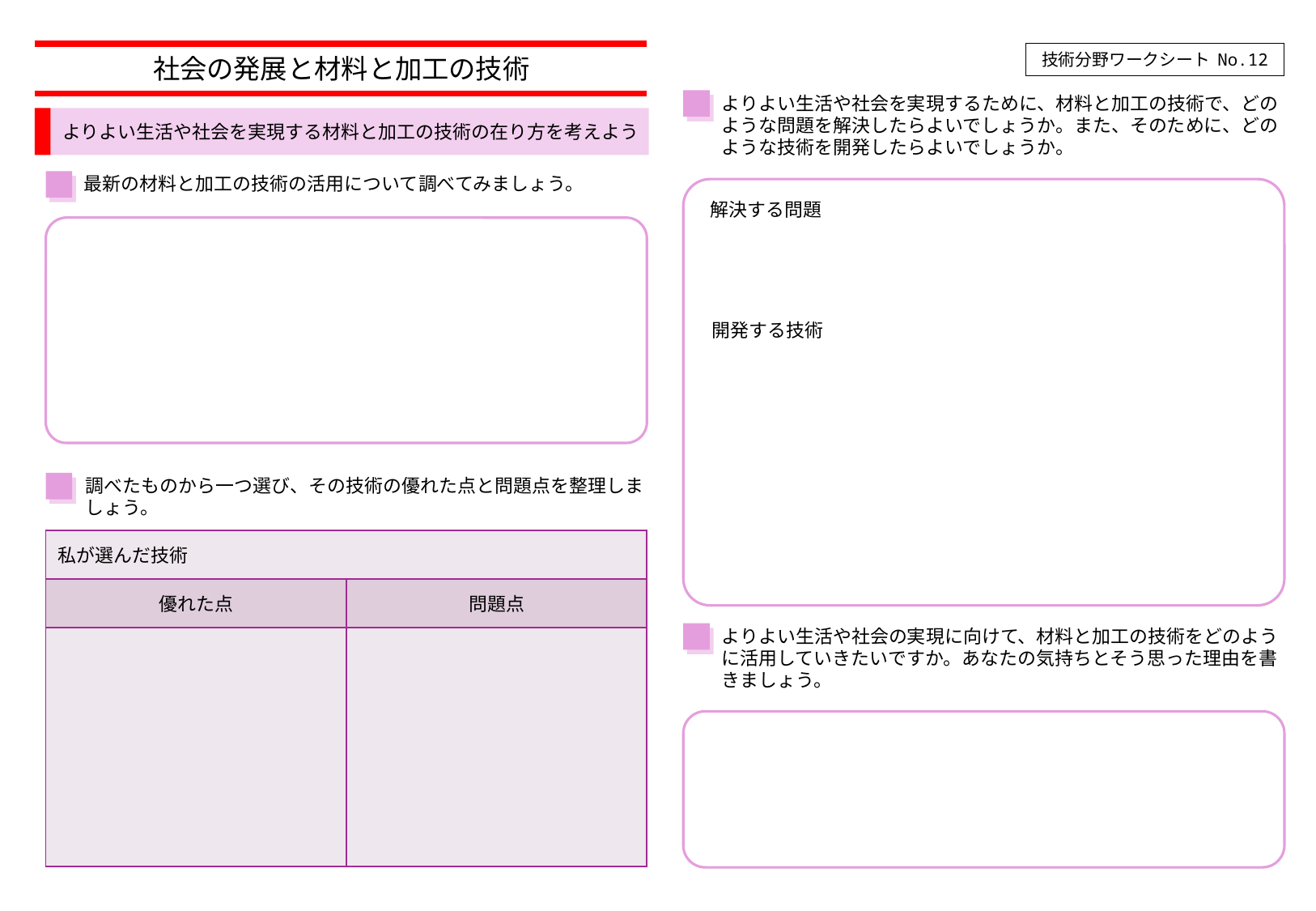

技術分野ワークシート No.12
社会の発展と材料と加工の技術
よりよい生活や社会を実現するために、材料と加工の技術で、どのような問題を解決したらよいでしょうか。また、そのために、どのような技術を開発したらよいでしょうか。

よりよい生活や社会を実現する材料と加工の技術の在り方を考えよう
最新の材料と加工の技術の活用について調べてみましょう。

解決する問題

開発する技術
調べたものから一つ選び、その技術の優れた点と問題点を整理しましょう。

| 私が選んだ技術 |  |
| --- | --- |
| 優れた点 | 問題点 |
|  |  |
よりよい生活や社会の実現に向けて、材料と加工の技術をどのように活用していきたいですか。あなたの気持ちとそう思った理由を書きましょう。